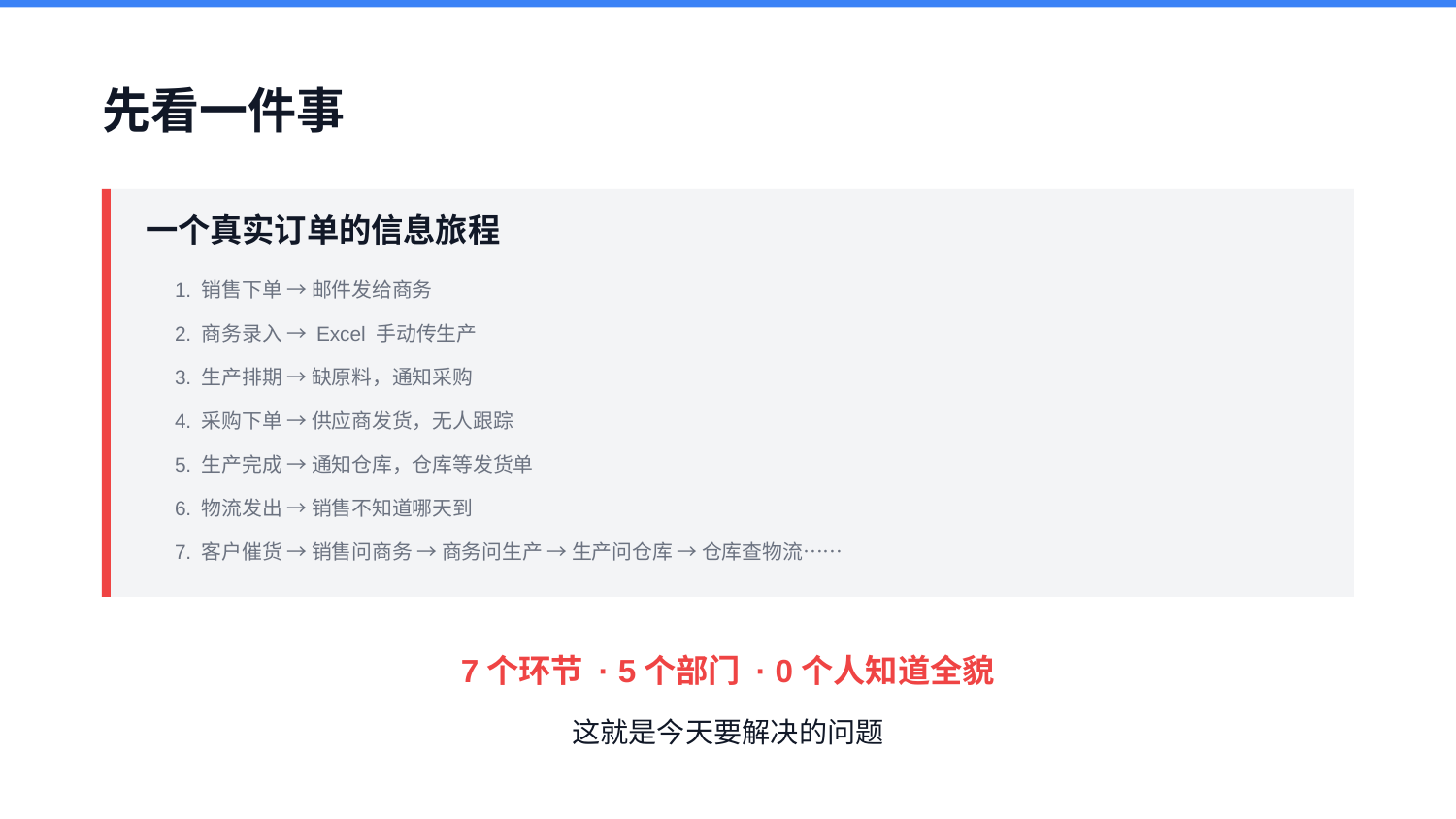

先看一件事

一个真实订单的信息旅程
1. 销售下单 → 邮件发给商务
2. 商务录入 → Excel 手动传生产
3. 生产排期 → 缺原料，通知采购
4. 采购下单 → 供应商发货，无人跟踪
5. 生产完成 → 通知仓库，仓库等发货单
6. 物流发出 → 销售不知道哪天到
7. 客户催货 → 销售问商务 → 商务问生产 → 生产问仓库 → 仓库查物流……
7个环节 · 5个部门 · 0个人知道全貌
这就是今天要解决的问题